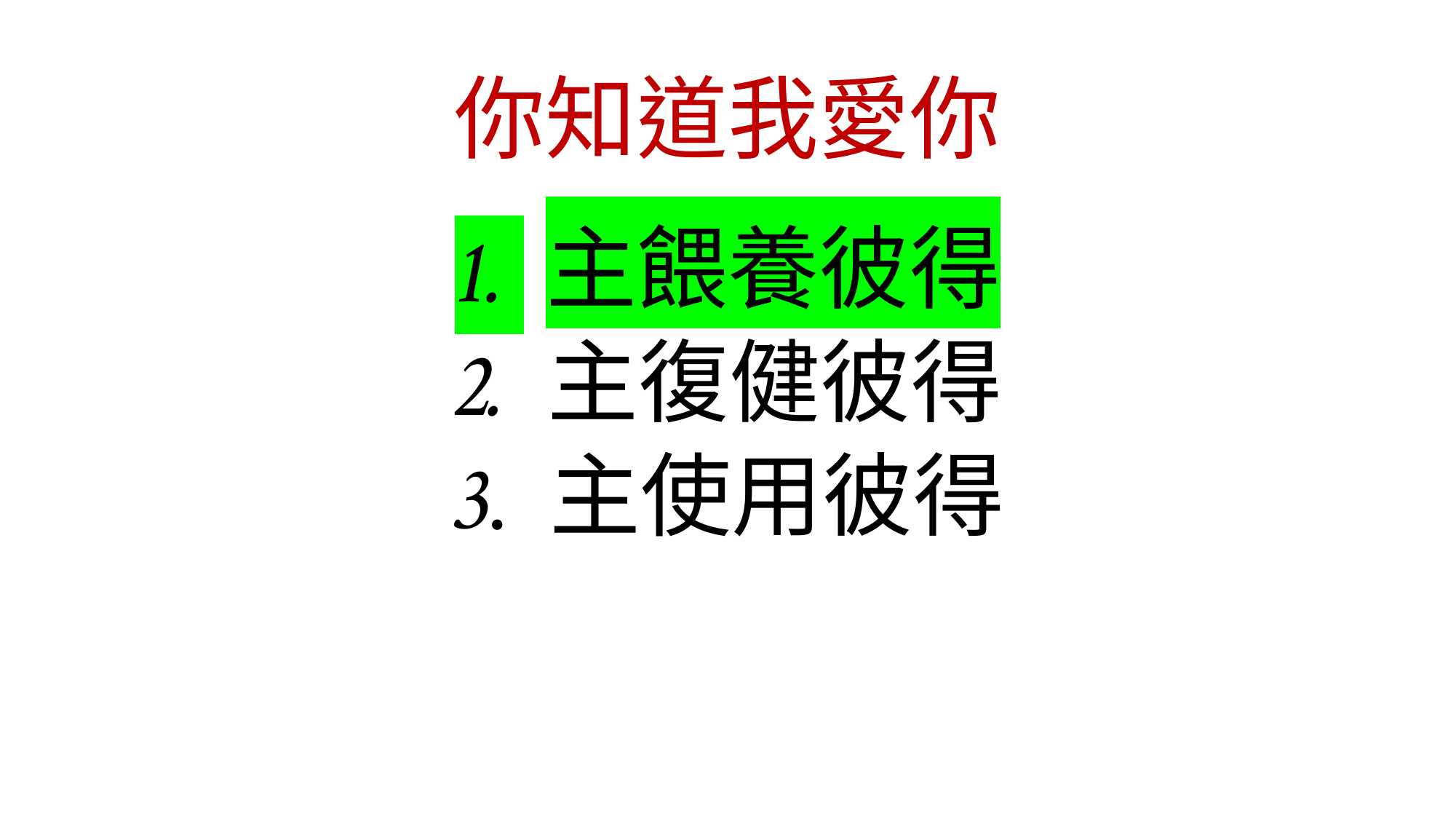

# 你知道我愛你
1. 主餵養彼得
2. 主復健彼得
3. 主使用彼得